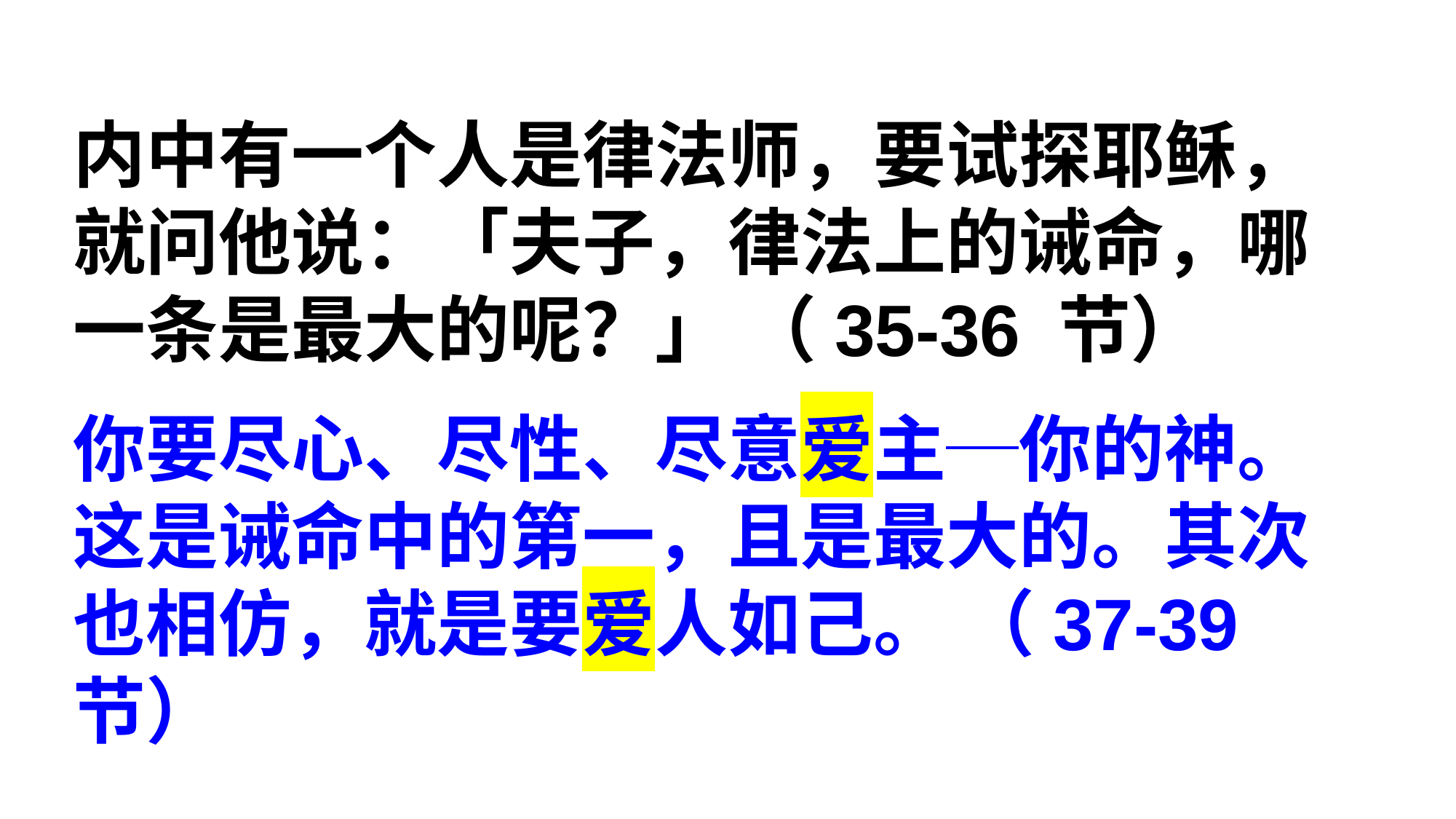

内中有一个人是律法师，要试探耶稣，就问他说：「夫子，律法上的诫命，哪一条是最大的呢？」 （35-36 节）
你要尽心、尽性、尽意爱主─你的神。这是诫命中的第一，且是最大的。其次也相仿，就是要爱人如己。 （37-39 节）